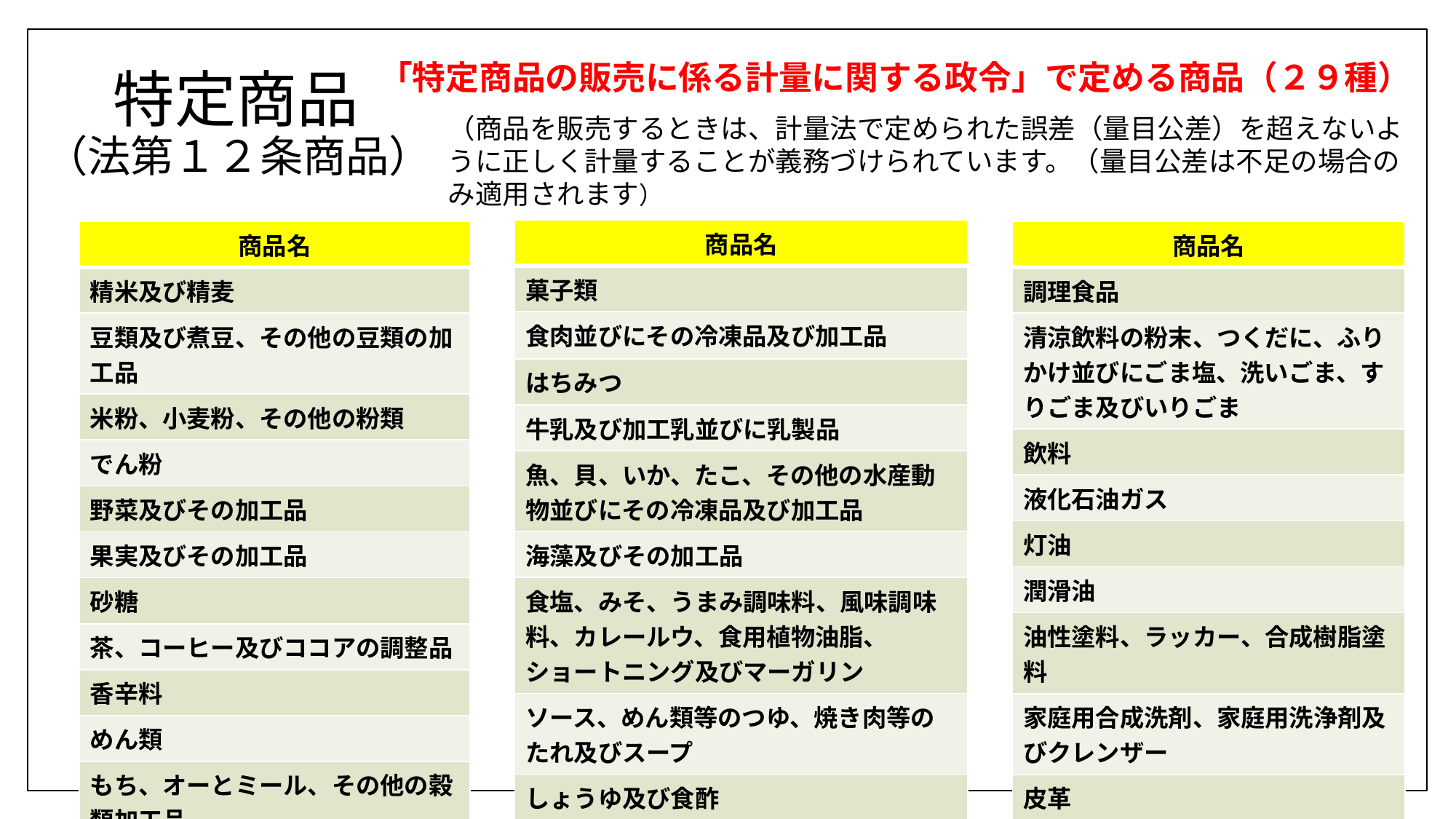

「特定商品の販売に係る計量に関する政令」で定める商品（２９種）
# 特定商品 （法第１２条商品）
（商品を販売するときは、計量法で定められた誤差（量目公差）を超えないように正しく計量することが義務づけられています。（量目公差は不足の場合のみ適用されます）
| 商品名 |
| --- |
| 菓子類 |
| 食肉並びにその冷凍品及び加工品 |
| はちみつ |
| 牛乳及び加工乳並びに乳製品 |
| 魚、貝、いか、たこ、その他の水産動物並びにその冷凍品及び加工品 |
| 海藻及びその加工品 |
| 食塩、みそ、うまみ調味料、風味調味料、カレールウ、食用植物油脂、ショートニング及びマーガリン |
| ソース、めん類等のつゆ、焼き肉等のたれ及びスープ |
| しょうゆ及び食酢 |
| 商品名 |
| --- |
| 精米及び精麦 |
| 豆類及び煮豆、その他の豆類の加工品 |
| 米粉、小麦粉、その他の粉類 |
| でん粉 |
| 野菜及びその加工品 |
| 果実及びその加工品 |
| 砂糖 |
| 茶、コーヒー及びココアの調整品 |
| 香辛料 |
| めん類 |
| もち、オーとミール、その他の穀類加工品 |
| 商品名 |
| --- |
| 調理食品 |
| 清涼飲料の粉末、つくだに、ふりかけ並びにごま塩、洗いごま、すりごま及びいりごま |
| 飲料 |
| 液化石油ガス |
| 灯油 |
| 潤滑油 |
| 油性塗料、ラッカー、合成樹脂塗料 |
| 家庭用合成洗剤、家庭用洗浄剤及びクレンザー |
| 皮革 |